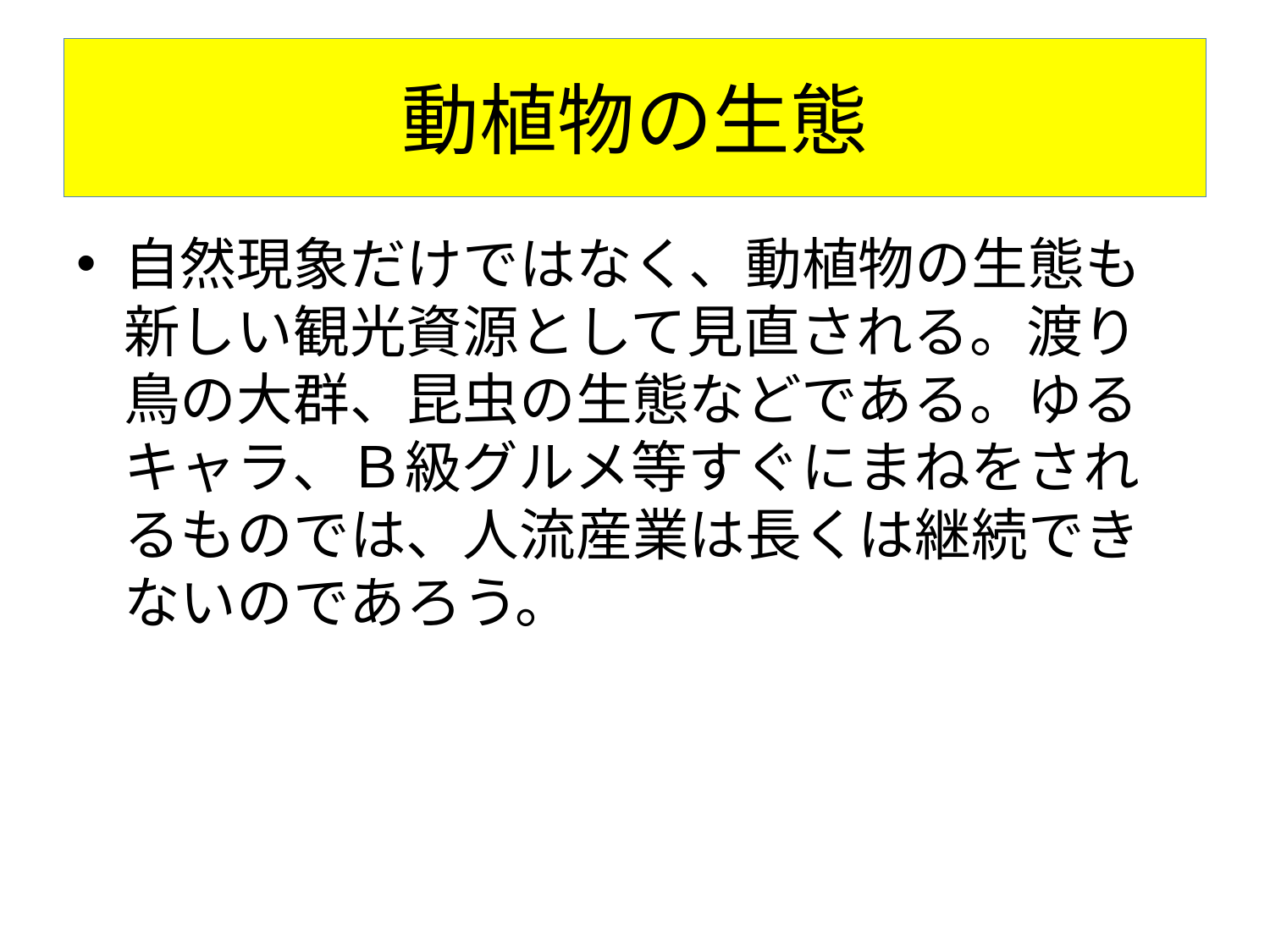

# 動植物の生態
自然現象だけではなく、動植物の生態も新しい観光資源として見直される。渡り鳥の大群、昆虫の生態などである。ゆるキャラ、Ｂ級グルメ等すぐにまねをされるものでは、人流産業は長くは継続できないのであろう。